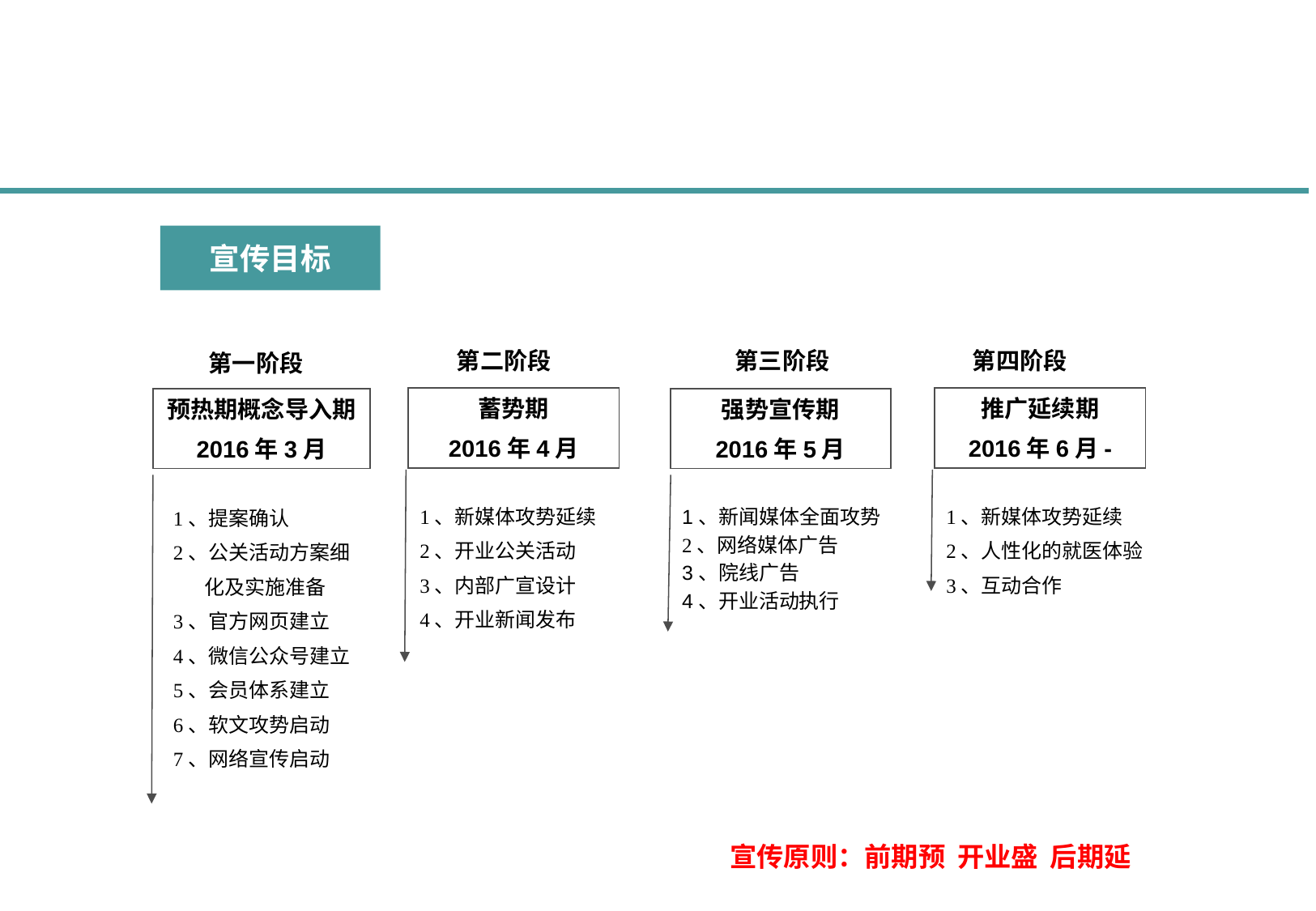

宣传目标
第二阶段
     第三阶段
   第四阶段
第一阶段
蓄势期
2016年4月
推广延续期
2016年6月-
预热期概念导入期
2016年3月
强势宣传期
2016年5月

1、新闻媒体全面攻势
2、网络媒体广告
3、院线广告
4、开业活动执行
1、新媒体攻势延续
2、开业公关活动
3、内部广宣设计
4、开业新闻发布
1、新媒体攻势延续
2、人性化的就医体验
3、互动合作
1、提案确认
2、公关活动方案细
      化及实施准备
3、官方网页建立
4、微信公众号建立
5、会员体系建立
6、软文攻势启动
7、网络宣传启动

宣传原则：前期预  开业盛  后期延